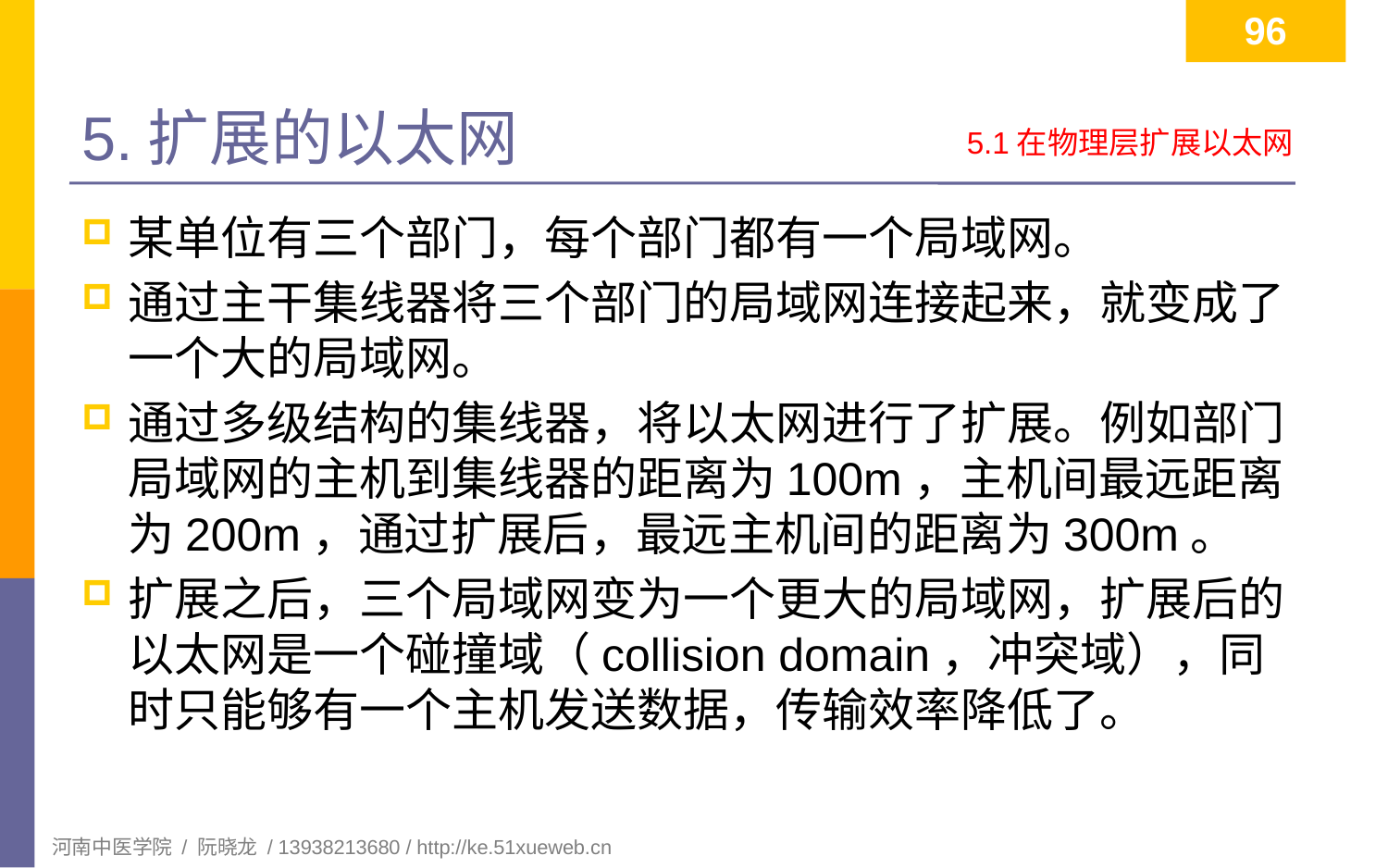

96
# 5.扩展的以太网
5.1在物理层扩展以太网
某单位有三个部门，每个部门都有一个局域网。
通过主干集线器将三个部门的局域网连接起来，就变成了一个大的局域网。
通过多级结构的集线器，将以太网进行了扩展。例如部门局域网的主机到集线器的距离为100m，主机间最远距离为200m，通过扩展后，最远主机间的距离为300m。
扩展之后，三个局域网变为一个更大的局域网，扩展后的以太网是一个碰撞域（collision domain，冲突域），同时只能够有一个主机发送数据，传输效率降低了。